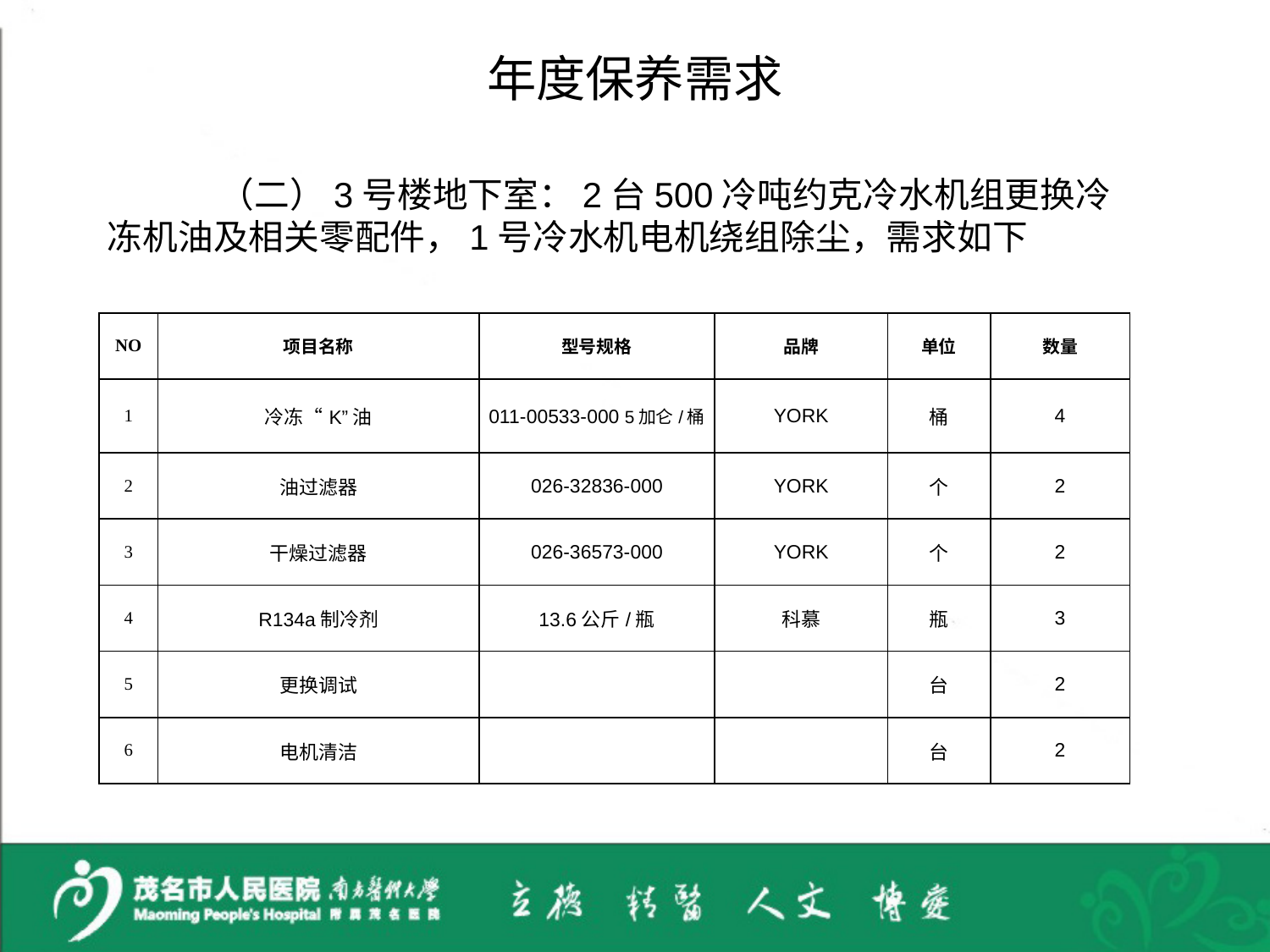

# 年度保养需求
      （二）3号楼地下室：2台500冷吨约克冷水机组更换冷冻机油及相关零配件，1号冷水机电机绕组除尘，需求如下
| NO | 项目名称 | 型号规格 | 品牌 | 单位 | 数量 |
| --- | --- | --- | --- | --- | --- |
| 1 | 冷冻“K”油 | 011-00533-000 5加仑/桶 | YORK | 桶 | 4 |
| 2 | 油过滤器 | 026-32836-000 | YORK | 个 | 2 |
| 3 | 干燥过滤器 | 026-36573-000 | YORK | 个 | 2 |
| 4 | R134a制冷剂 | 13.6公斤/瓶 | 科慕 | 瓶 | 3 |
| 5 | 更换调试 |  |  | 台 | 2 |
| 6 | 电机清洁 |  |  | 台 | 2 |